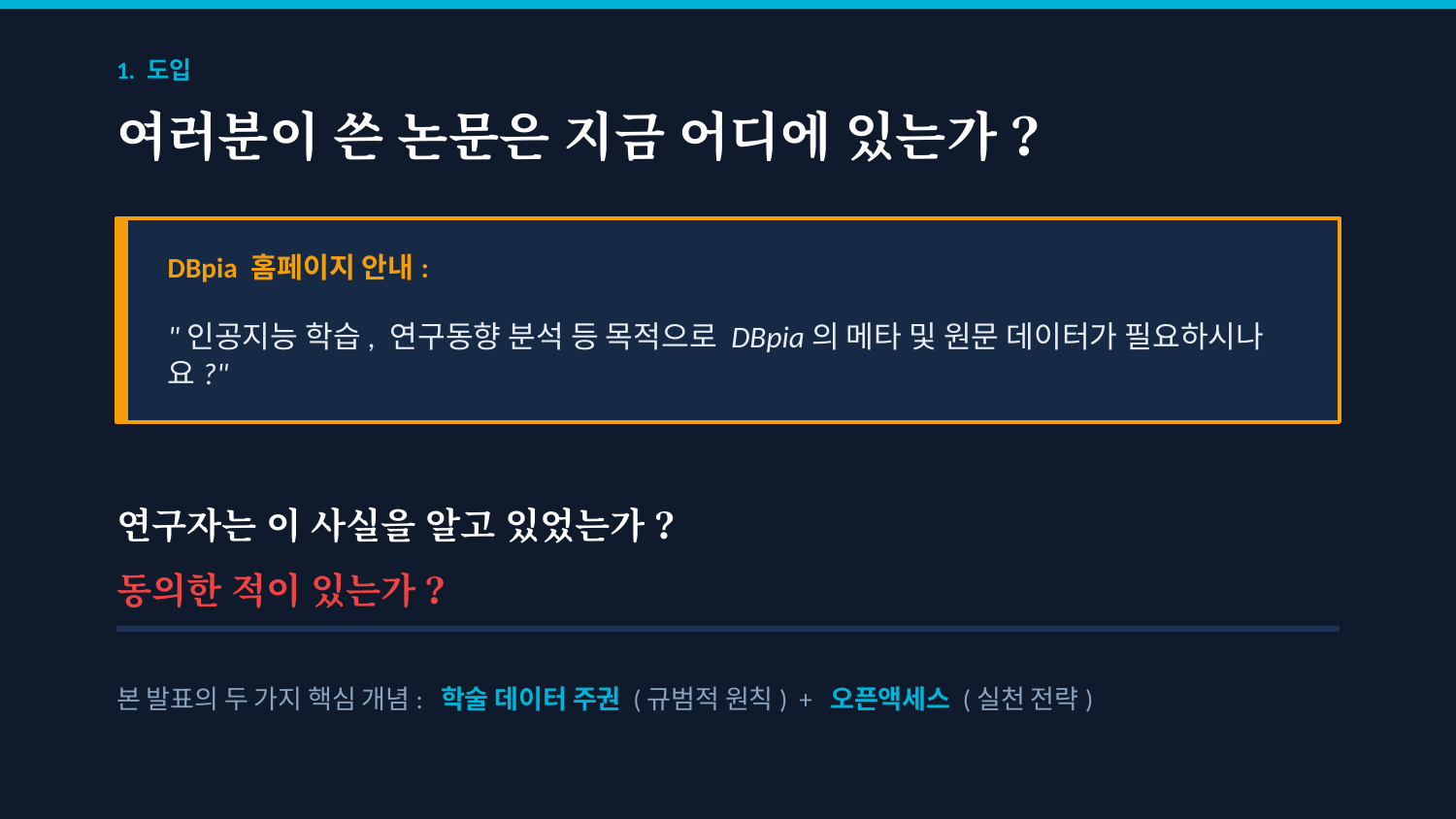

1. 도입
여러분이 쓴 논문은 지금 어디에 있는가?

DBpia 홈페이지 안내:

"인공지능 학습, 연구동향 분석 등 목적으로 DBpia의 메타 및 원문 데이터가 필요하시나요?"
연구자는 이 사실을 알고 있었는가?
동의한 적이 있는가?

본 발표의 두 가지 핵심 개념:  학술 데이터 주권 (규범적 원칙)  +  오픈액세스 (실천 전략)